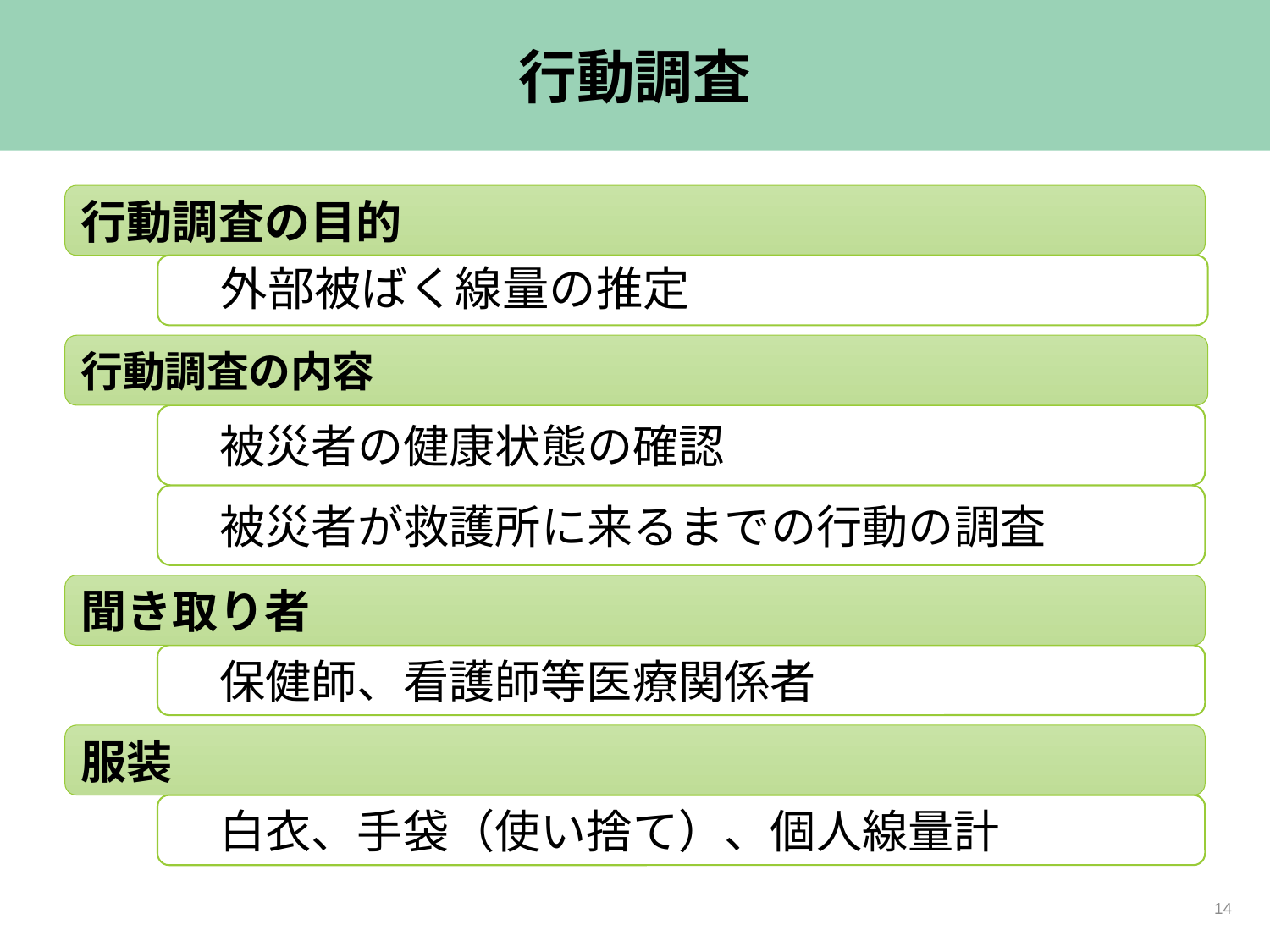

# 行動調査
行動調査の目的
　外部被ばく線量の推定
行動調査の内容
　被災者の健康状態の確認
　被災者が救護所に来るまでの行動の調査
聞き取り者
　保健師、看護師等医療関係者
服装
　白衣、手袋（使い捨て）、個人線量計
14